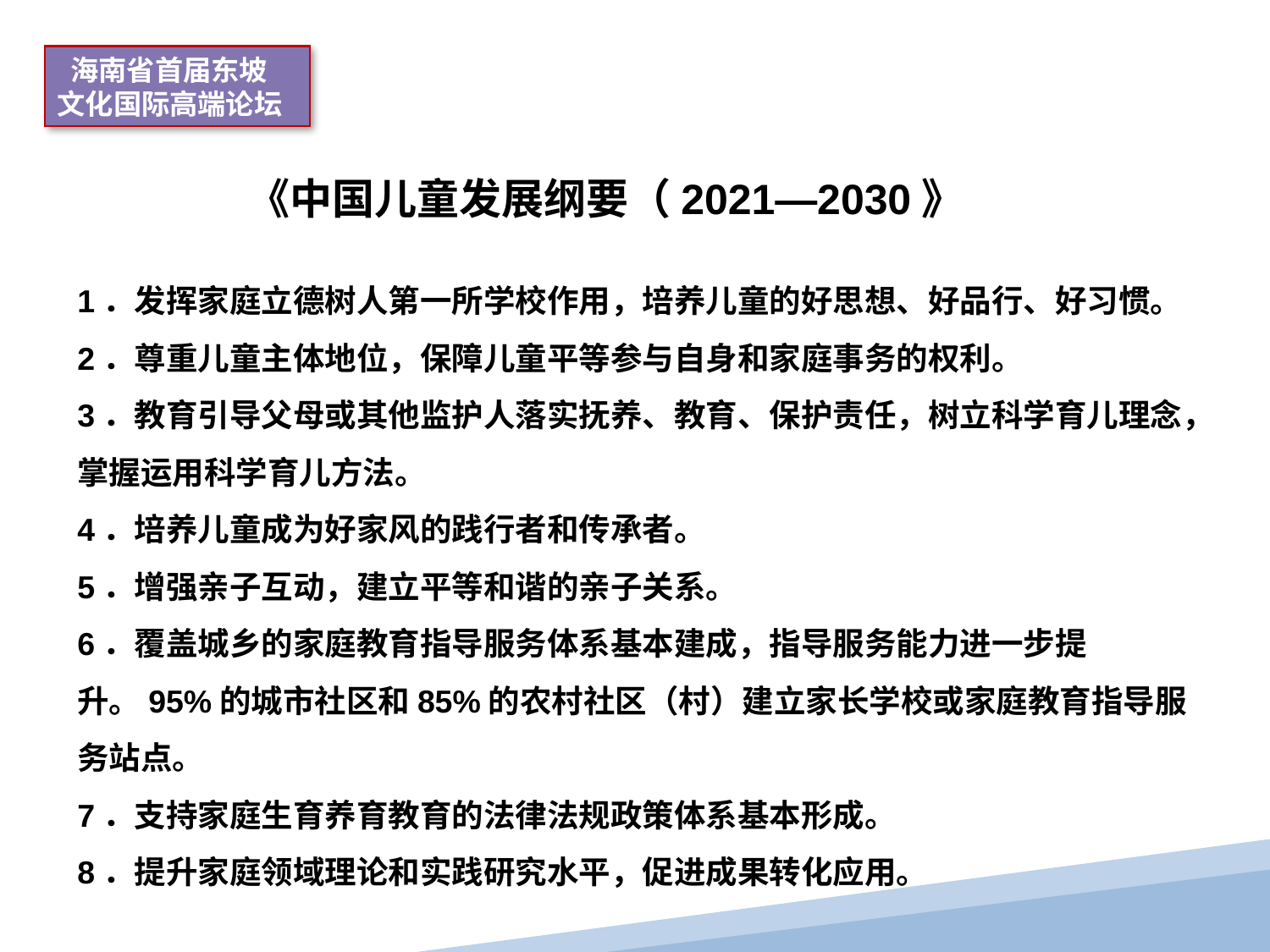

海南省首届东坡
文化国际高端论坛
《中国儿童发展纲要（2021—2030》
1．发挥家庭立德树人第一所学校作用，培养儿童的好思想、好品行、好习惯。
2．尊重儿童主体地位，保障儿童平等参与自身和家庭事务的权利。
3．教育引导父母或其他监护人落实抚养、教育、保护责任，树立科学育儿理念，掌握运用科学育儿方法。
4．培养儿童成为好家风的践行者和传承者。
5．增强亲子互动，建立平等和谐的亲子关系。
6．覆盖城乡的家庭教育指导服务体系基本建成，指导服务能力进一步提升。95%的城市社区和85%的农村社区（村）建立家长学校或家庭教育指导服务站点。
7．支持家庭生育养育教育的法律法规政策体系基本形成。
8．提升家庭领域理论和实践研究水平，促进成果转化应用。